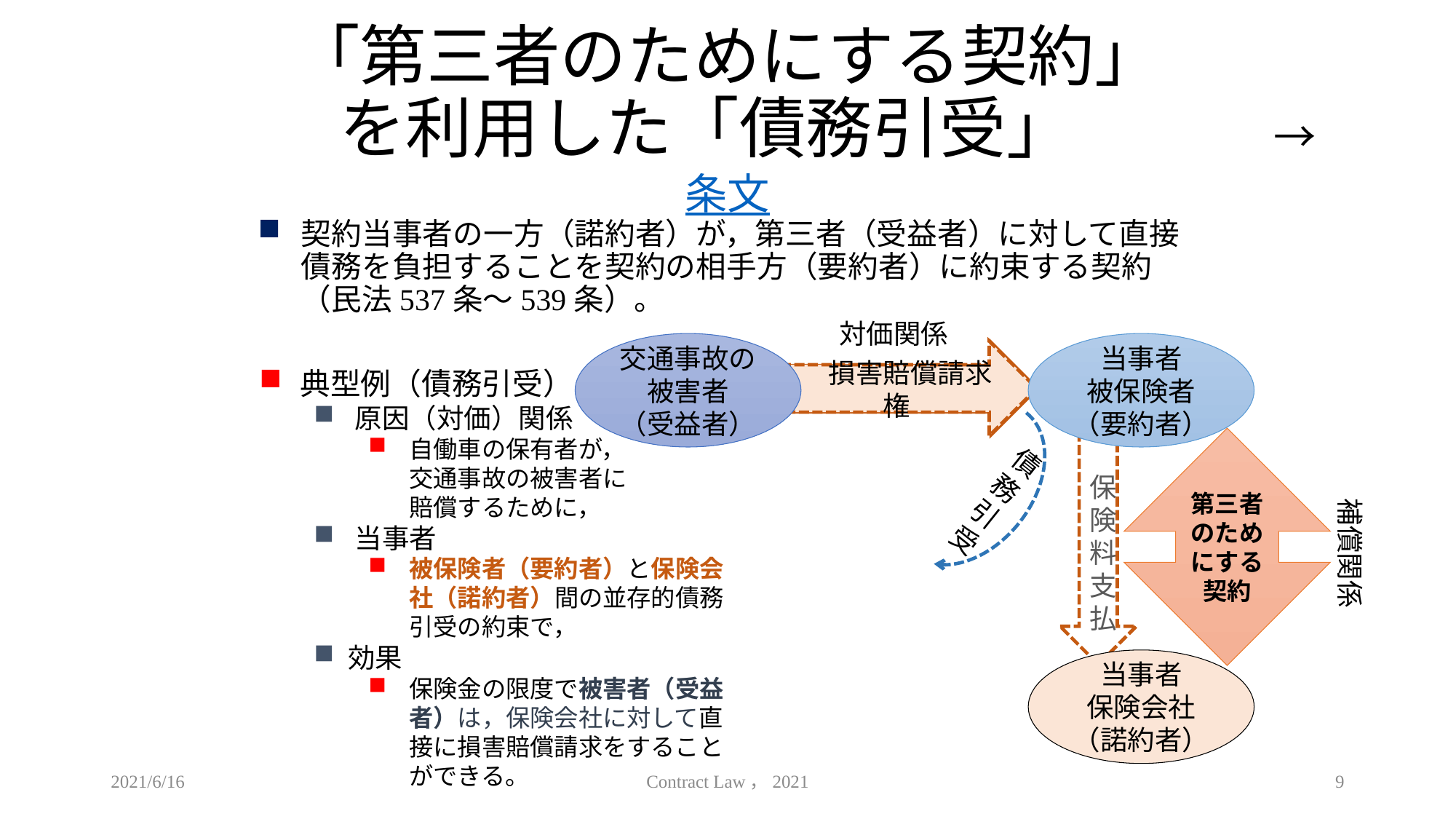

# 「第三者のためにする契約」 　　　を利用した「債務引受」　　　→条文
契約当事者の一方（諾約者）が，第三者（受益者）に対して直接債務を負担することを契約の相手方（要約者）に約束する契約（民法537条～539条）。
対価関係
交通事故の被害者
（受益者）
当事者
被保険者（要約者）
　損害賠償請求権
　保険金限度 損害賠償請求権
典型例（債務引受）
原因（対価）関係
自働車の保有者が，
交通事故の被害者に
賠償するために，
当事者
被保険者（要約者）と保険会社（諾約者）間の並存的債務引受の約束で，
効果
保険金の限度で被害者（受益者）は，保険会社に対して直接に損害賠償請求をすることができる。
債務引受
　保険料支払
第三者のためにする契約
補償関係
当事者
保険会社（諾約者）
2021/6/16
Contract Law，2021
9